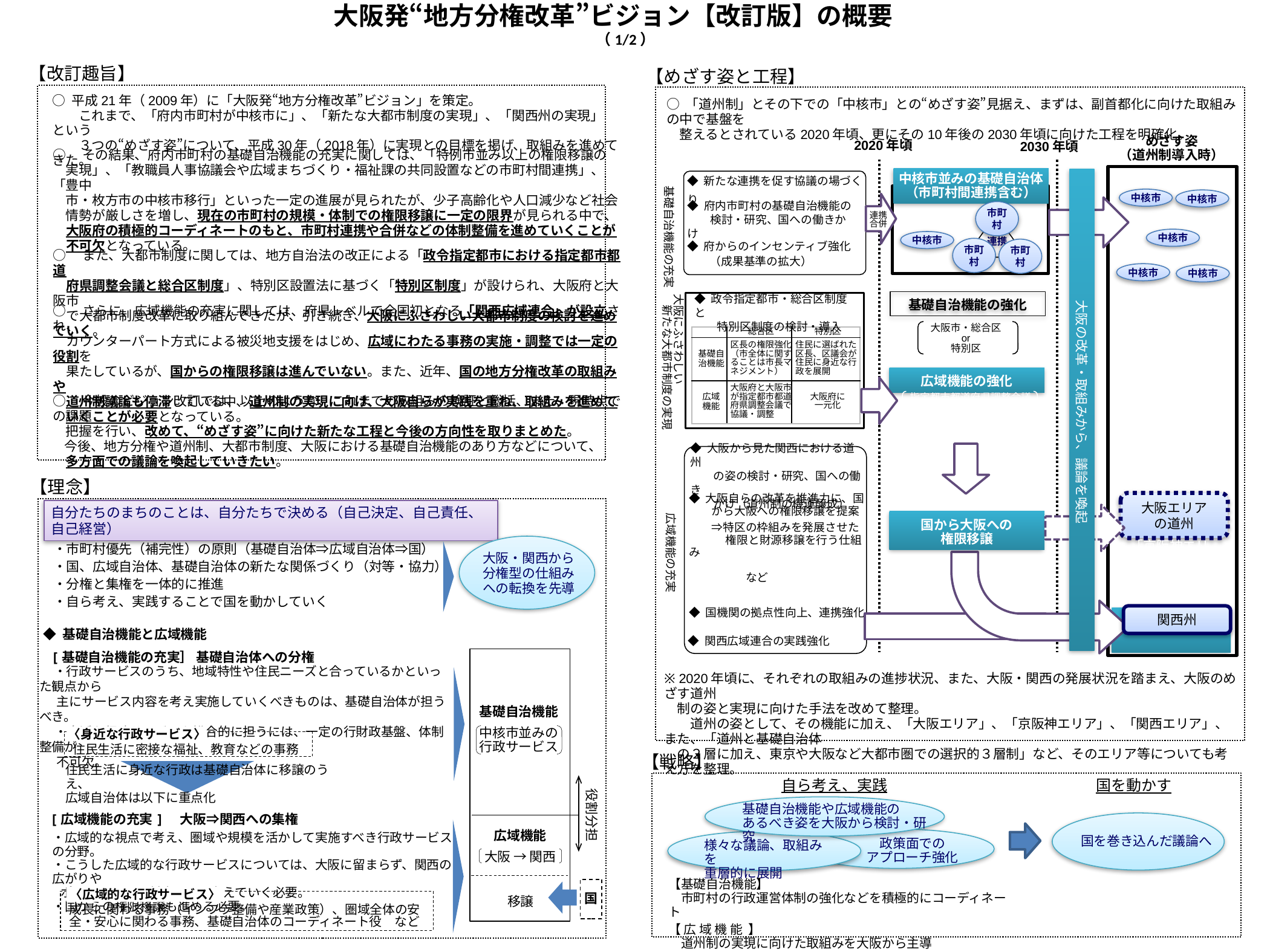

大阪発“地方分権改革”ビジョン【改訂版】の概要　（1/2）
【改訂趣旨】
【めざす姿と工程】

○ 平成21年（2009年）に「大阪発“地方分権改革”ビジョン」を策定。
　　これまで、「府内市町村が中核市に」、「新たな大都市制度の実現」、「関西州の実現」　という
　　３つの“めざす姿”について、平成30年（2018年）に実現との目標を掲げ、取組みを進めてきた。
○ 「道州制」とその下での「中核市」との“めざす姿”見据え、まずは、副首都化に向けた取組みの中で基盤を
　整えるとされている2020年頃、更にその10年後の2030年頃に向けた工程を明確化。
めざす姿
（道州制導入時）
2020年頃
2030年頃
○　その結果、府内市町村の基礎自治機能の充実に関しては、「特例市並み以上の権限移譲の
　実現」、「教職員人事協議会や広域まちづくり・福祉課の共同設置などの市町村間連携」、「豊中
　市・枚方市の中核市移行」といった一定の進展が見られたが、少子高齢化や人口減少など社会
　情勢が厳しさを増し、現在の市町村の規模・体制での権限移譲に一定の限界が見られる中で、
　大阪府の積極的コーディネートのもと、市町村連携や合併などの体制整備を進めていくことが
　不可欠となっている。

中核市並みの基礎自治体
（市町村間連携含む）
大阪の改革・取組みから、議論を喚起

基礎自治機能の充実
◆ 新たな連携を促す協議の場づくり
中核市
中核市

連携
合併
◆ 府内市町村の基礎自治機能の
　　検討・研究、国への働きかけ
市町村

中核市
中核市
連携
◆ 府からのインセンティブ強化
　　（成果基準の拡大）
市町村
市町村
○　また、大都市制度に関しては、地方自治法の改正による「政令指定都市における指定都市都道
　府県調整会議と総合区制度」、特別区設置法に基づく「特別区制度」が設けられ、大阪府と大阪市
　で大都市制度改革に取り組んできたが、引き続き、大阪にふさわしい大都市制度の検討を進めていく。
中核市
中核市
基礎自治機能の強化

大阪にふさわしい
新たな大都市制度の実現
◆ 政令指定都市・総合区制度と
　　特別区制度の検討・導入
○　さらに、広域機能の充実に関しては、府県レベルで全国初となる「関西広域連合」が設立され、
　カウンターパート方式による被災地支援をはじめ、広域にわたる事務の実施・調整では一定の役割を
　果たしているが、国からの権限移譲は進んでいない。また、近年、国の地方分権改革の取組みや
　道州制議論も停滞している中、道州制の実現に向け、大阪自らが実践を重ね、取組みを進めて
　いくことが必要となっている。

大阪市・総合区
or
特別区
|  | 総合区 | 特別区 |
| --- | --- | --- |
| 基礎自治機能 | 区長の権限強化（市全体に関することは市長マネジメント） | 住民に選ばれた区長、区議会が住民に身近な行政を展開 |
| 広域 機能 | 大阪府と大阪市が指定都市都道府県調整会議で協議・調整 | 大阪府に 一元化 |
広域機能の強化

指定都市都道府県調整会議
により一元化を図る
or
大阪府に一元化
○　今般のビジョン改訂では、以上のような、これまでの取組みの検証と総括、また、現時点での課題
　把握を行い、改めて、“めざす姿”に向けた新たな工程と今後の方向性を取りまとめた。
   今後、地方分権や道州制、大都市制度、大阪における基礎自治機能のあり方などについて、
　多方面での議論を喚起していきたい。

◆ 大阪から見た関西における道州
　　の姿の検討・研究、国への働き
　　かけ（道州制の機運醸成）
【理念】
広域機能の充実
大阪エリア
の道州
国から大阪への
権限移譲

◆ 大阪自らの改革を推進力に、国
　　から大阪への権限移譲を提案
　　⇒特区の枠組みを発展させた
　　　 権限と財源移譲を行う仕組み
　　　　　　　　　　　　　　　　　　　　など

自分たちのまちのことは、自分たちで決める（自己決定、自己責任、自己経営）

・市町村優先（補完性）の原則（基礎自治体⇒広域自治体⇒国）
・国、広域自治体、基礎自治体の新たな関係づくり（対等・協力）
・分権と集権を一体的に推進
・自ら考え、実践することで国を動かしていく
大阪・関西から
分権型の仕組み
への転換を先導

「京阪神エリア」の
道州も考えられる

関西州
◆ 国機関の拠点性向上、連携強化

◆ 基礎自治機能と広域機能
◆ 関西広域連合の実践強化
[基礎自治機能の充実］ 基礎自治体への分権

　  ・行政サービスのうち、地域特性や住民ニーズと合っているかといった観点から
     主にサービス内容を考え実施していくべきものは、基礎自治体が担うべき。
　 ・身近な行政サービスを総合的に担うには、一定の行財政基盤、体制整備が
     不可欠。
※ 2020年頃に、それぞれの取組みの進捗状況、また、大阪・関西の発展状況を踏まえ、大阪のめざす道州
　制の姿と実現に向けた手法を改めて整理。
　　道州の姿として、その機能に加え、「大阪エリア」、「京阪神エリア」、「関西エリア」、また、「道州と基礎自治体
　の２層に加え、東京や大阪など大都市圏での選択的３層制」など、そのエリア等についても考え方を整理。
基礎自治機能
中核市並みの
行政サービス

〈身近な行政サービス〉

住民生活に密接な福祉、教育などの事務
【戦略】

住民生活に身近な行政は基礎自治体に移譲のうえ、
広域自治体は以下に重点化
役割分担

自ら考え、実践
国を動かす

基礎自治機能や広域機能の
あるべき姿を大阪から検討・研究
[広域機能の充実]　大阪⇒関西への集権

広域機能
大阪 → 関西

・広域的な視点で考え、圏域や規模を活かして実施すべき行政サービスの分野。
・こうした広域的な行政サービスについては、大阪に留まらず、関西の広がりや
  ポテンシャルに対応して、考えていく必要。
・国からの権限移譲も進める必要。

国を巻き込んだ議論へ
政策面での
アプローチ強化
様々な議論、取組みを
重層的に展開

【基礎自治機能】
　市町村の行政運営体制の強化などを積極的にコーディネート
【 広 域 機 能  】
　道州制の実現に向けた取組みを大阪から主導

〈広域的な行政サービス〉

国
移譲
成長に関わる事務（インフラ整備や産業政策）、圏域全体の安全・安心に関わる事務、基礎自治体のコーディネート役　など